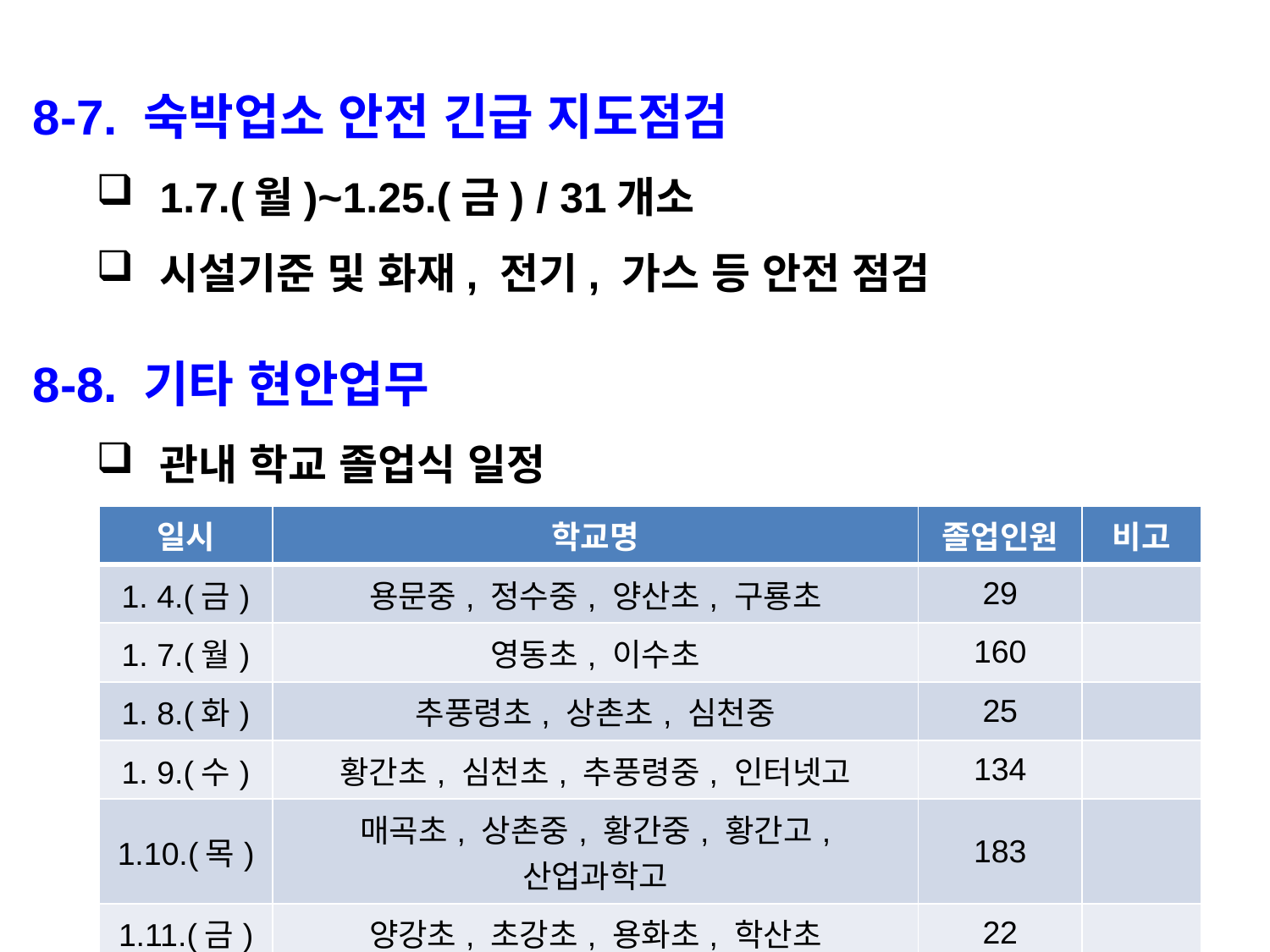

8-7. 숙박업소 안전 긴급 지도점검
1.7.(월)~1.25.(금) / 31개소
시설기준 및 화재, 전기, 가스 등 안전 점검

8-8. 기타 현안업무
관내 학교 졸업식 일정

| 일시 | 학교명 | 졸업인원 | 비고 |
| --- | --- | --- | --- |
| 1. 4.(금) | 용문중, 정수중, 양산초, 구룡초 | 29 |  |
| 1. 7.(월) | 영동초, 이수초 | 160 |  |
| 1. 8.(화) | 추풍령초, 상촌초, 심천중 | 25 |  |
| 1. 9.(수) | 황간초, 심천초, 추풍령중, 인터넷고 | 134 |  |
| 1.10.(목) | 매곡초, 상촌중, 황간중, 황간고, 산업과학고 | 183 |  |
| 1.11.(금) | 양강초, 초강초, 용화초, 학산초 | 22 |  |
| 1.30.(수) | 영동고 | 183 |  |